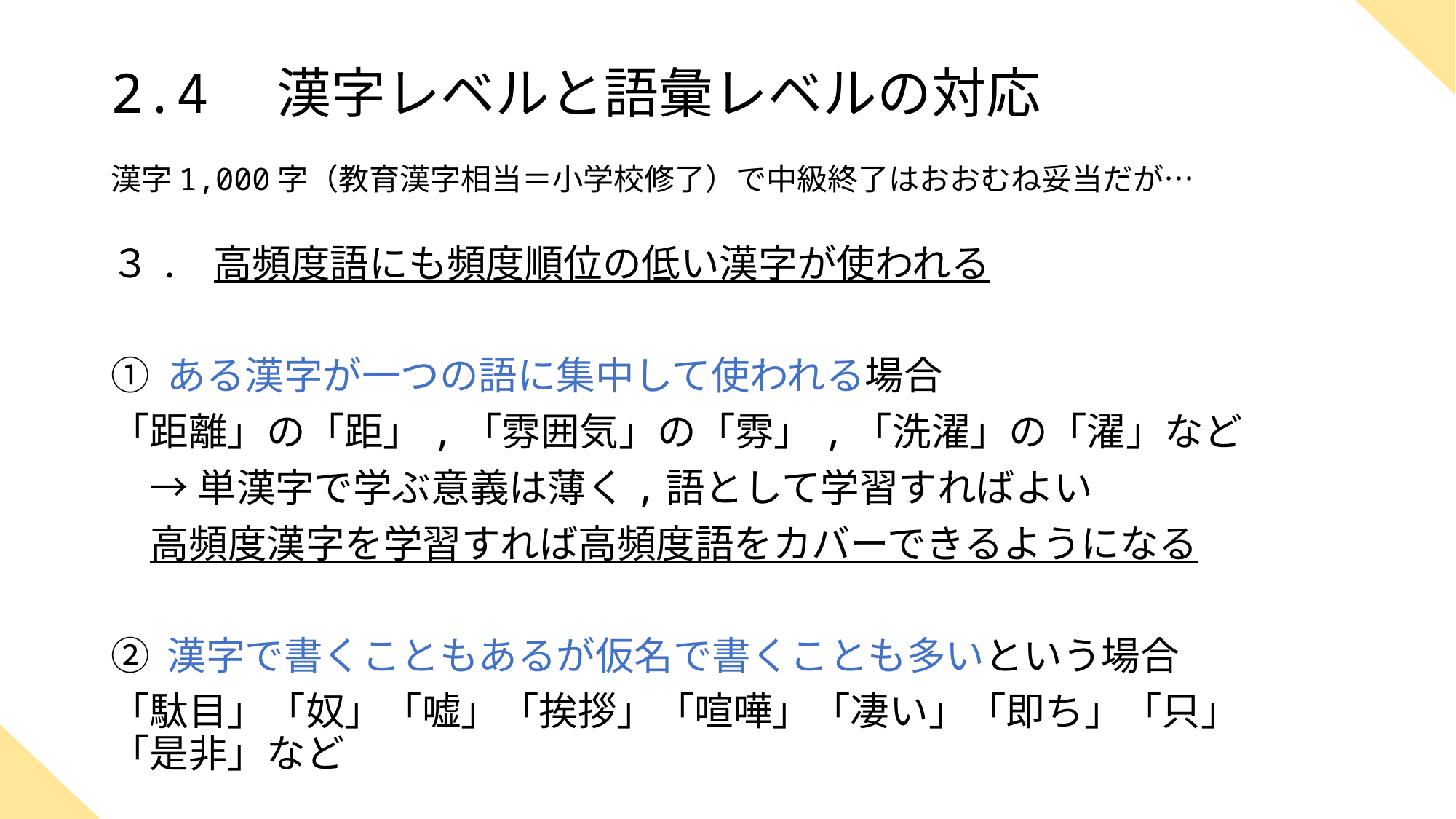

# 2.4　漢字レベルと語彙レベルの対応
漢字1,000字（教育漢字相当＝小学校修了）で中級終了はおおむね妥当だが…

３. 高頻度語にも頻度順位の低い漢字が使われる

① ある漢字が一つの語に集中して使われる場合
「距離」の「距」,「雰囲気」の「雰」,「洗濯」の「濯」など
　→ 単漢字で学ぶ意義は薄く,語として学習すればよい
　高頻度漢字を学習すれば高頻度語をカバーできるようになる

② 漢字で書くこともあるが仮名で書くことも多いという場合
「駄目」「奴」「嘘」「挨拶」「喧嘩」「凄い」「即ち」「只」「是非」など